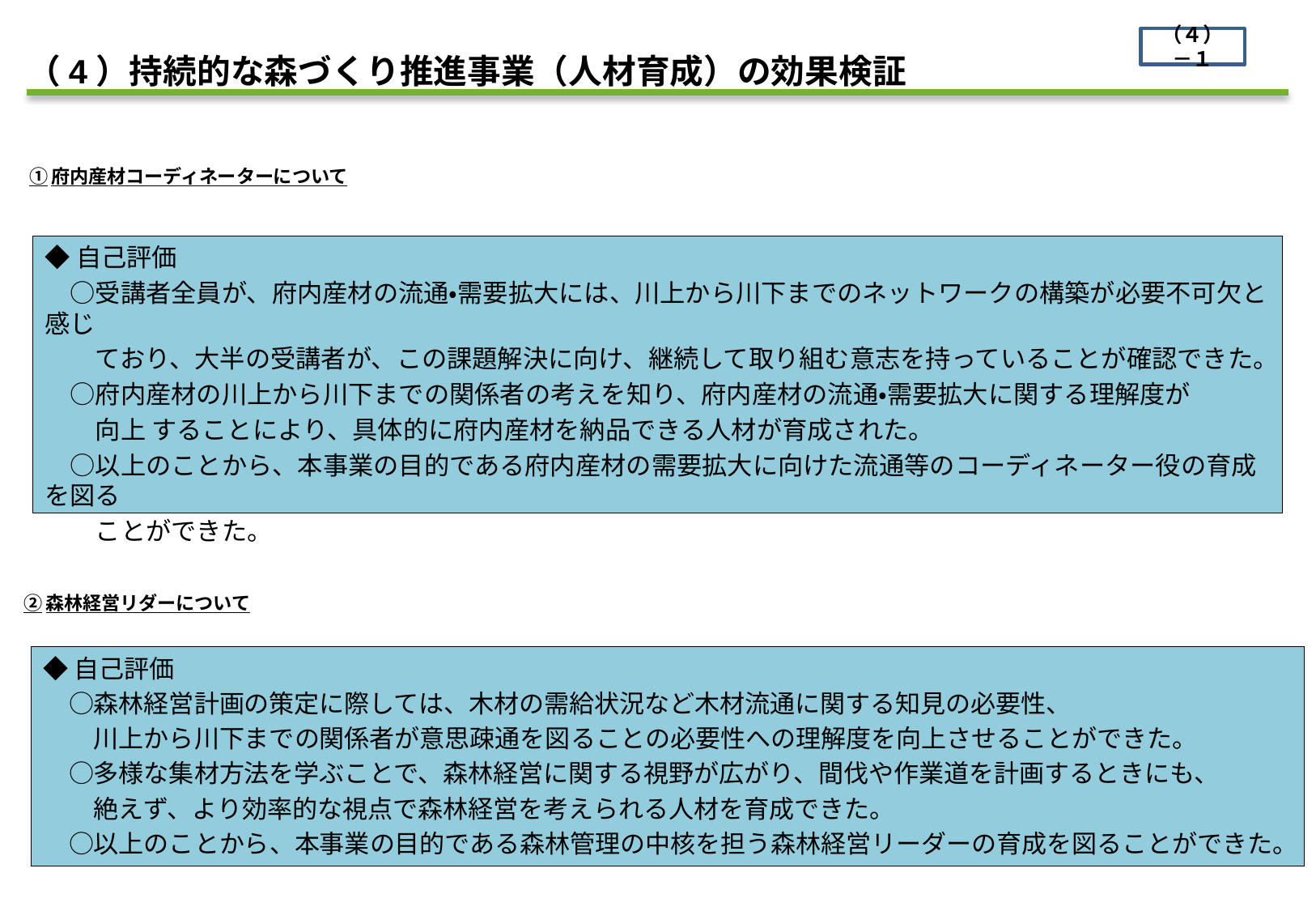

（４）－１
（4）持続的な森づくり推進事業（人材育成）の効果検証
①府内産材コーディネーターについて
◆自己評価
　○受講者全員が、府内産材の流通・需要拡大には、川上から川下までのネットワークの構築が必要不可欠と感じ
　　ており、大半の受講者が、この課題解決に向け、継続して取り組む意志を持っていることが確認できた。
　○府内産材の川上から川下までの関係者の考えを知り、府内産材の流通・需要拡大に関する理解度が
　　向上 することにより、具体的に府内産材を納品できる人材が育成された。
　○以上のことから、本事業の目的である府内産材の需要拡大に向けた流通等のコーディネーター役の育成を図る
　　ことができた。
②森林経営リダーについて
◆自己評価
　○森林経営計画の策定に際しては、木材の需給状況など木材流通に関する知見の必要性、
　　川上から川下までの関係者が意思疎通を図ることの必要性への理解度を向上させることができた。
　○多様な集材方法を学ぶことで、森林経営に関する視野が広がり、間伐や作業道を計画するときにも、
　　絶えず、より効率的な視点で森林経営を考えられる人材を育成できた。
　○以上のことから、本事業の目的である森林管理の中核を担う森林経営リーダーの育成を図ることができた。